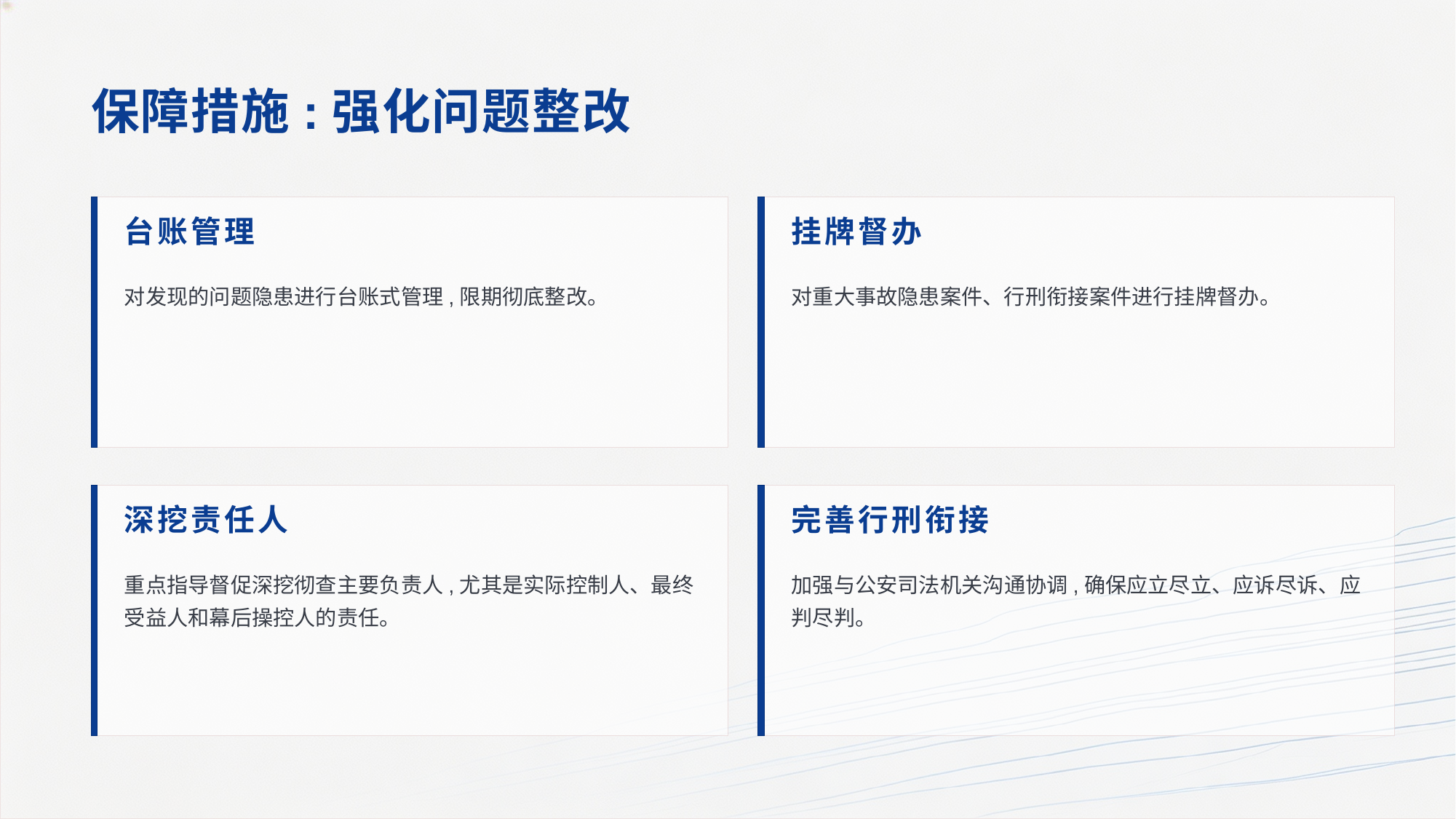

保障措施:强化问题整改

台账管理
挂牌督办
对发现的问题隐患进行台账式管理,限期彻底整改。
对重大事故隐患案件、行刑衔接案件进行挂牌督办。

深挖责任人
完善行刑衔接
重点指导督促深挖彻查主要负责人,尤其是实际控制人、最终受益人和幕后操控人的责任。
加强与公安司法机关沟通协调,确保应立尽立、应诉尽诉、应判尽判。